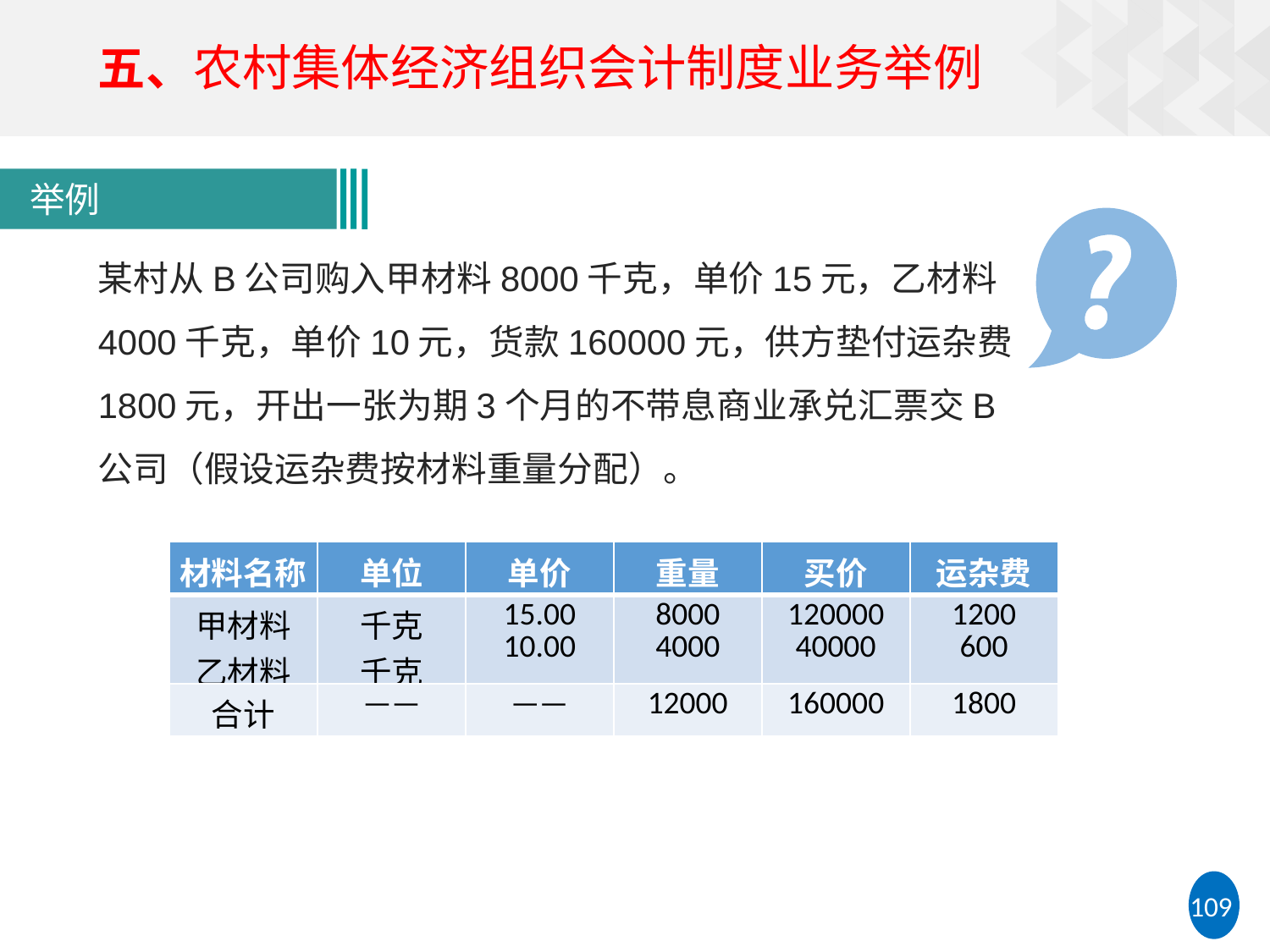

五、农村集体经济组织会计制度业务举例

举例

某村从B公司购入甲材料8000千克，单价15元，乙材料4000千克，单价10元，货款160000元，供方垫付运杂费1800元，开出一张为期3个月的不带息商业承兑汇票交B公司（假设运杂费按材料重量分配）。

| 材料名称 | 单位 | 单价 | 重量 | 买价 | 运杂费 |
| --- | --- | --- | --- | --- | --- |
| 甲材料 乙材料 | 千克 千克 | 15.00 10.00 | 8000 4000 | 120000 40000 | 1200 600 |
| 合计 | —— | —— | 12000 | 160000 | 1800 |